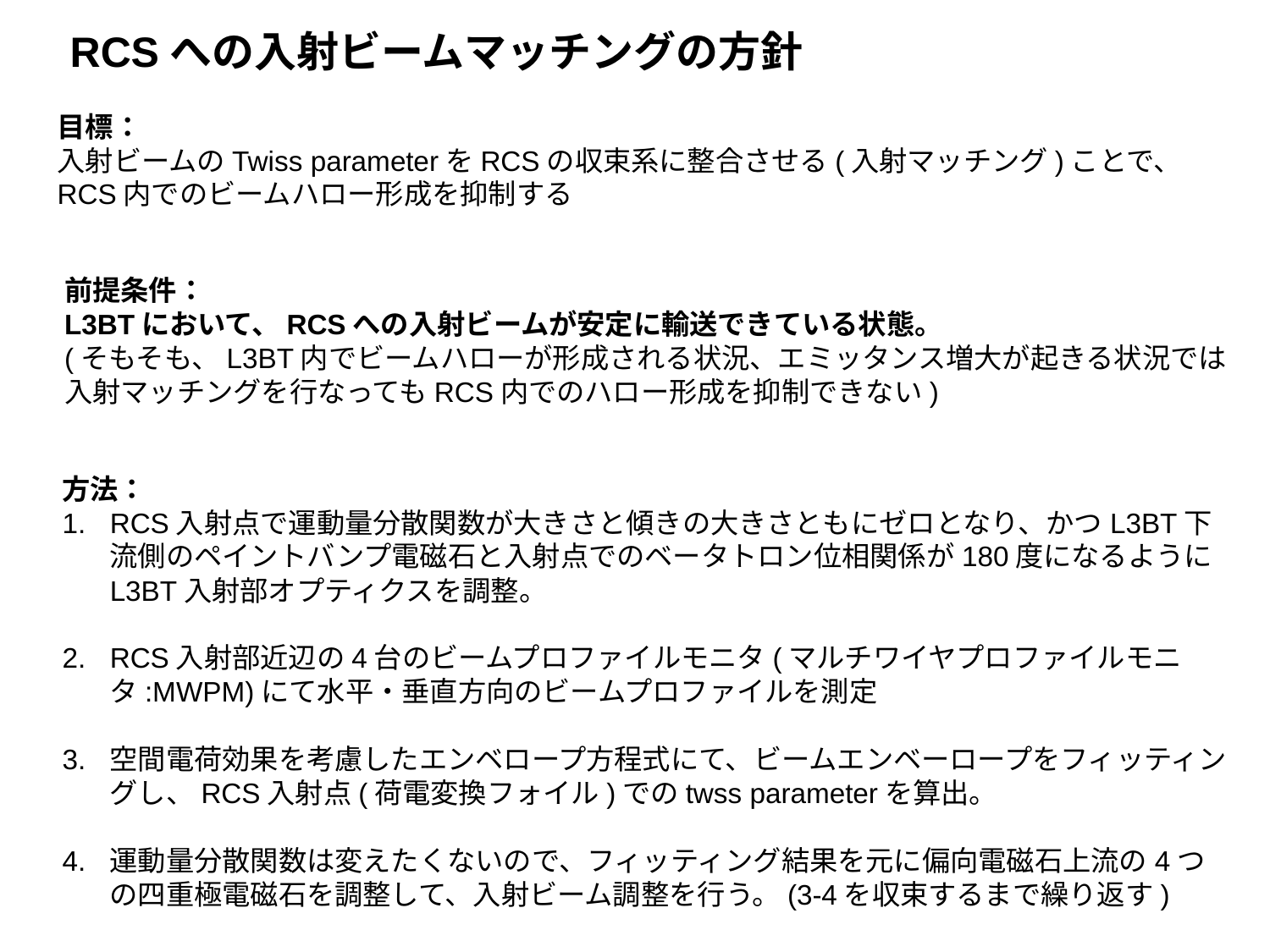

RCSへの入射ビームマッチングの方針
目標：
入射ビームのTwiss parameterをRCSの収束系に整合させる(入射マッチング)ことで、
RCS内でのビームハロー形成を抑制する
前提条件：
L3BTにおいて、RCSへの入射ビームが安定に輸送できている状態。
(そもそも、L3BT内でビームハローが形成される状況、エミッタンス増大が起きる状況では
入射マッチングを行なってもRCS内でのハロー形成を抑制できない)
方法：
RCS入射点で運動量分散関数が大きさと傾きの大きさともにゼロとなり、かつL3BT下流側のペイントバンプ電磁石と入射点でのベータトロン位相関係が180度になるようにL3BT入射部オプティクスを調整。

RCS入射部近辺の4台のビームプロファイルモニタ(マルチワイヤプロファイルモニタ:MWPM)にて水平・垂直方向のビームプロファイルを測定

空間電荷効果を考慮したエンベロープ方程式にて、ビームエンベーロープをフィッティングし、RCS入射点(荷電変換フォイル)でのtwss parameterを算出。

運動量分散関数は変えたくないので、フィッティング結果を元に偏向電磁石上流の4つの四重極電磁石を調整して、入射ビーム調整を行う。(3-4を収束するまで繰り返す)